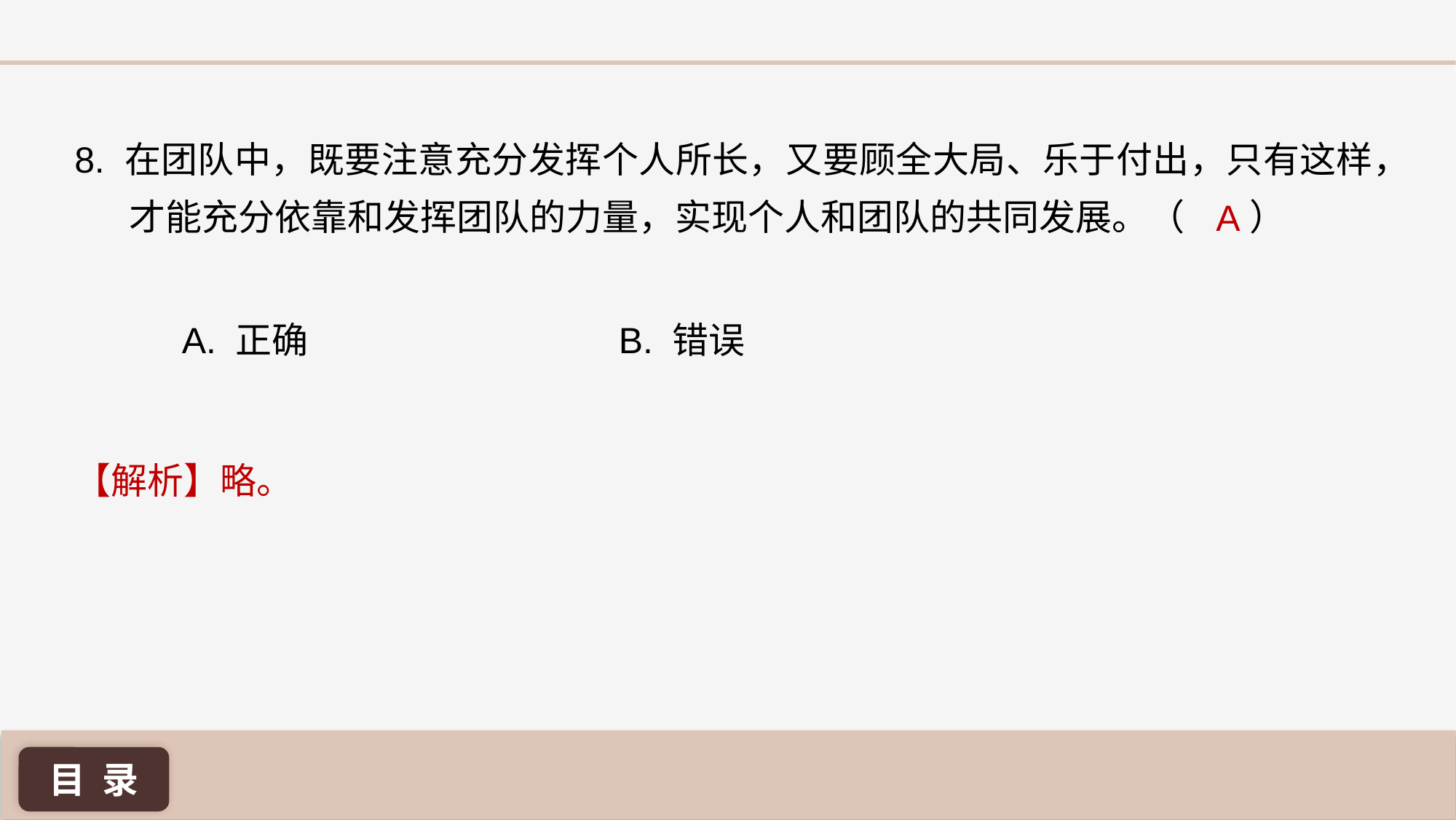

8. 在团队中，既要注意充分发挥个人所长，又要顾全大局、乐于付出，只有这样，才能充分依靠和发挥团队的力量，实现个人和团队的共同发展。（        ）
A
A. 正确 			B. 错误
【解析】略。